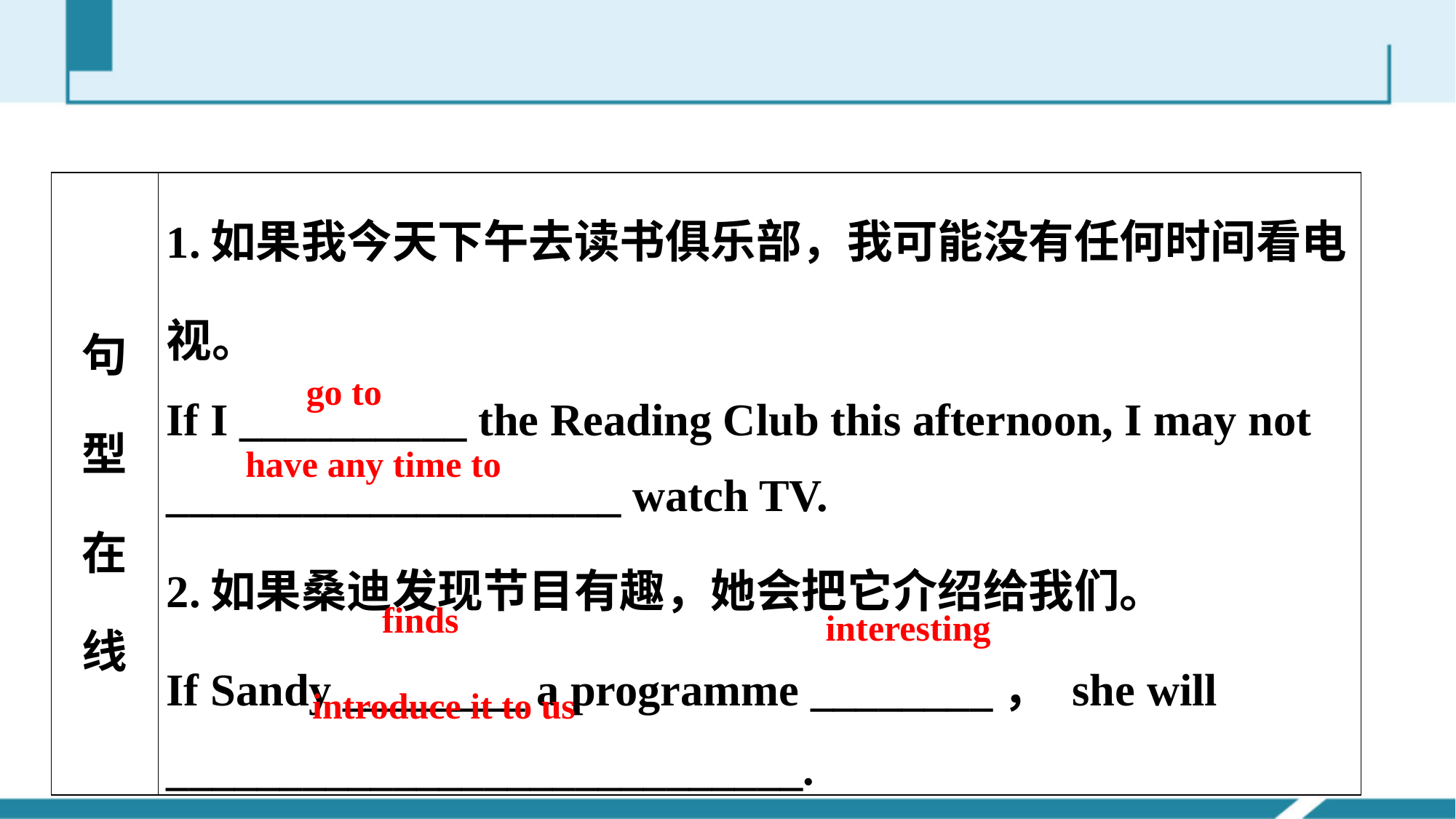

| 句型在线 | 1.如果我今天下午去读书俱乐部，我可能没有任何时间看电视。 If I \_\_\_\_\_\_\_\_\_\_ the Reading Club this afternoon, I may not \_\_\_\_\_\_\_\_\_\_\_\_\_\_\_\_\_\_\_\_ watch TV. 2.如果桑迪发现节目有趣，她会把它介绍给我们。 If Sandy \_\_\_\_\_\_\_\_ a programme \_\_\_\_\_\_\_\_， she will \_\_\_\_\_\_\_\_\_\_\_\_\_\_\_\_\_\_\_\_\_\_\_\_\_\_\_\_. |
| --- | --- |
go to
have any time to
finds
interesting
introduce it to us